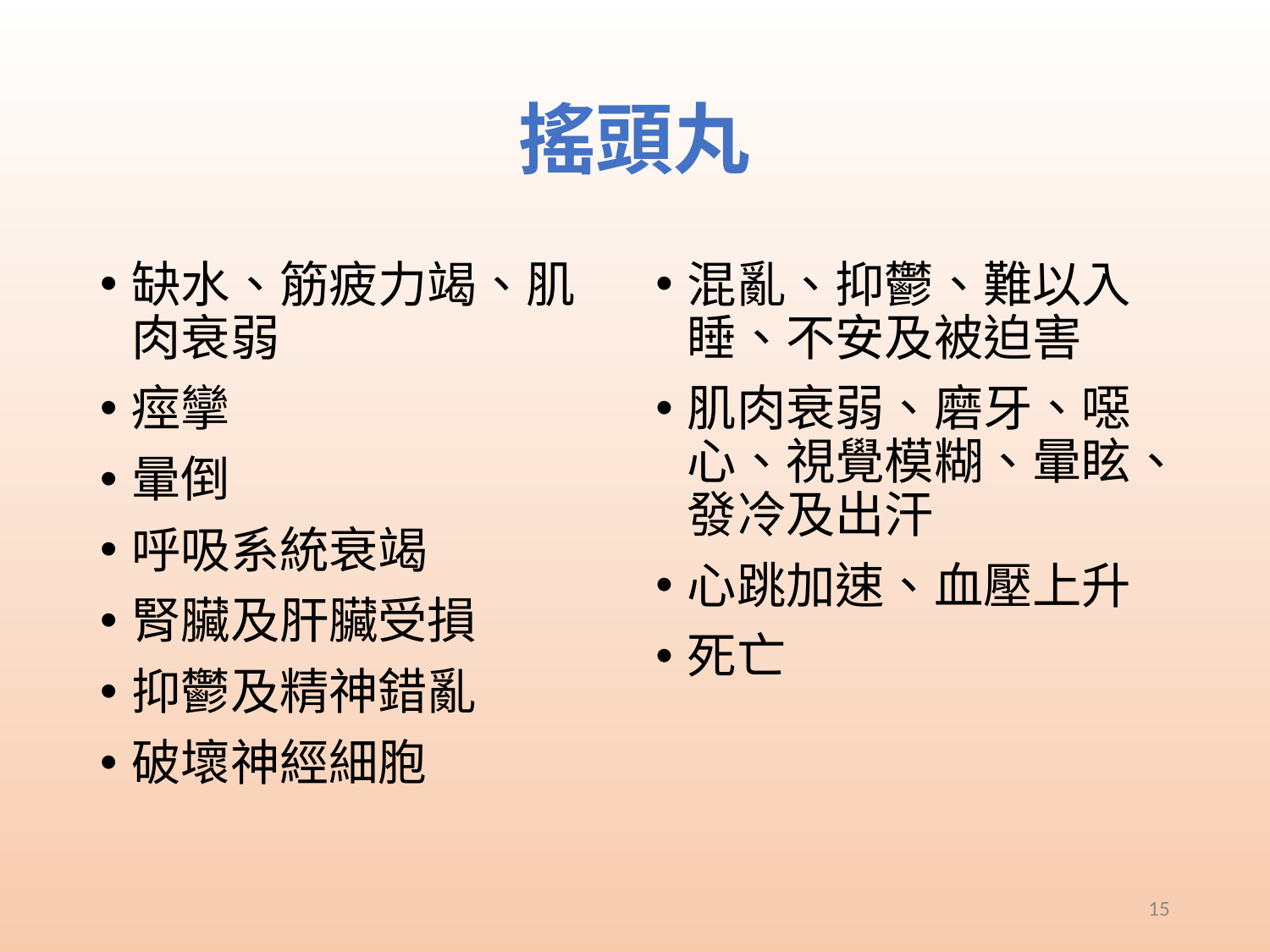

# 搖頭丸
缺水、筋疲力竭、肌肉衰弱
痙攣
暈倒
呼吸系統衰竭
腎臟及肝臟受損
抑鬱及精神錯亂
破壞神經細胞
混亂、抑鬱、難以入睡、不安及被迫害
肌肉衰弱、磨牙、噁心、視覺模糊、暈眩、發冷及出汗
心跳加速、血壓上升
死亡

15